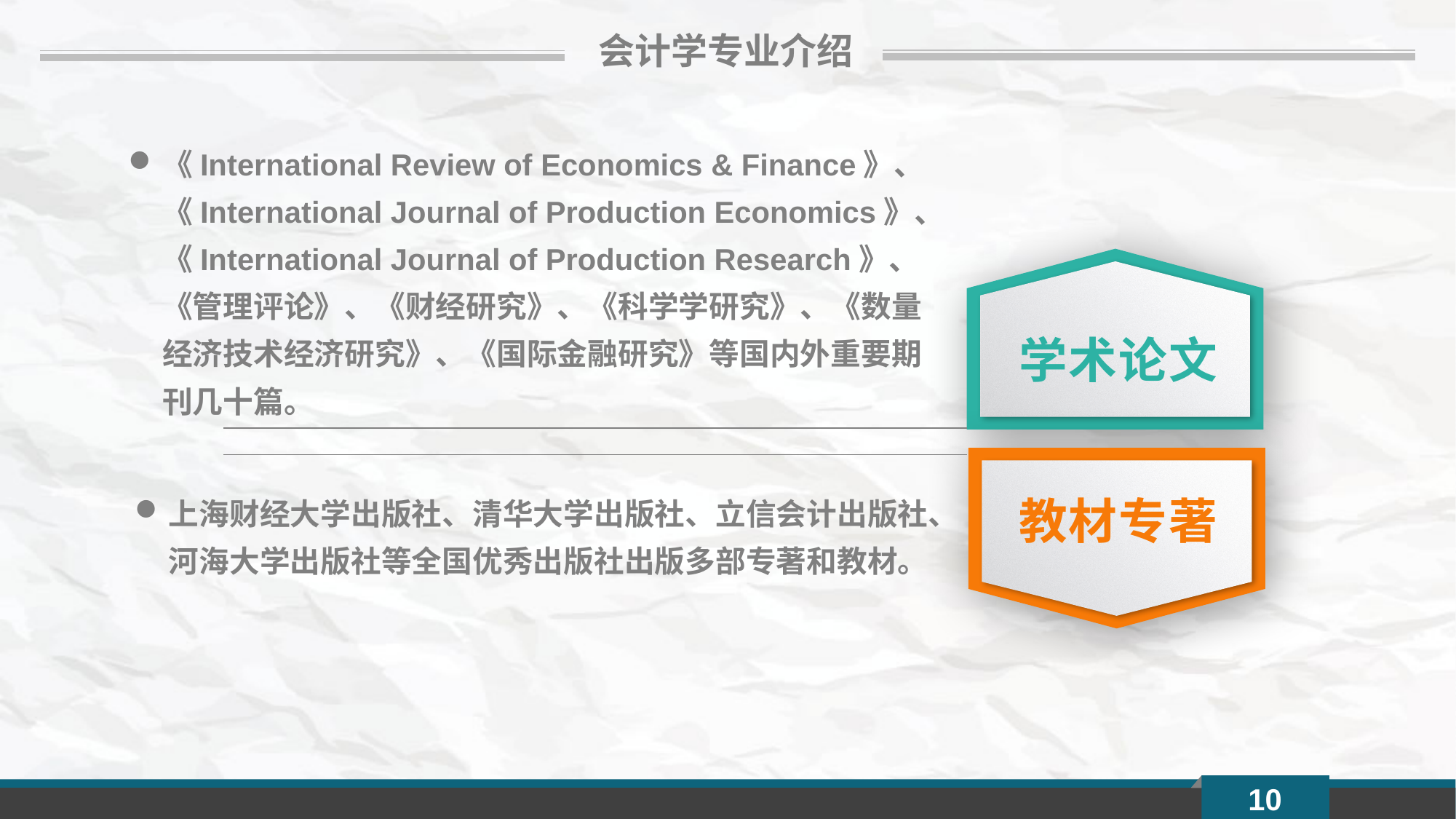

会计学专业介绍
《International Review of Economics & Finance》、《International Journal of Production Economics》、 《International Journal of Production Research》、 《管理评论》、《财经研究》、《科学学研究》、《数量经济技术经济研究》、《国际金融研究》等国内外重要期刊几十篇。

学术论文

上海财经大学出版社、清华大学出版社、立信会计出版社、河海大学出版社等全国优秀出版社出版多部专著和教材。
教材专著

10